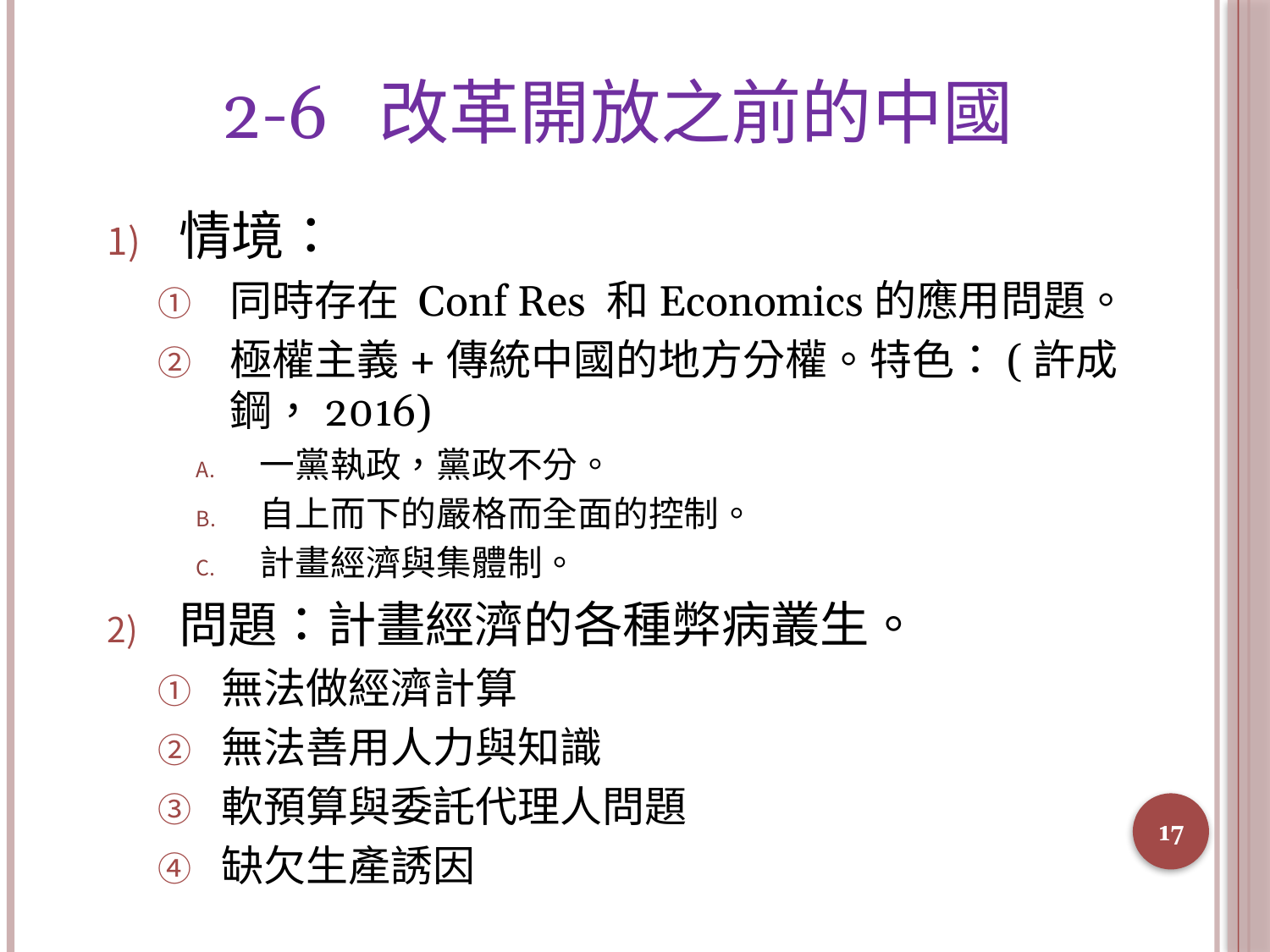

# 2-6  改革開放之前的中國
情境：
同時存在 Conf Res 和Economics的應用問題。
極權主義+傳統中國的地方分權。特色：(許成鋼，2016)
一黨執政，黨政不分。
自上而下的嚴格而全面的控制。
計畫經濟與集體制。
問題：計畫經濟的各種弊病叢生。
無法做經濟計算
無法善用人力與知識
軟預算與委託代理人問題
缺欠生產誘因
17